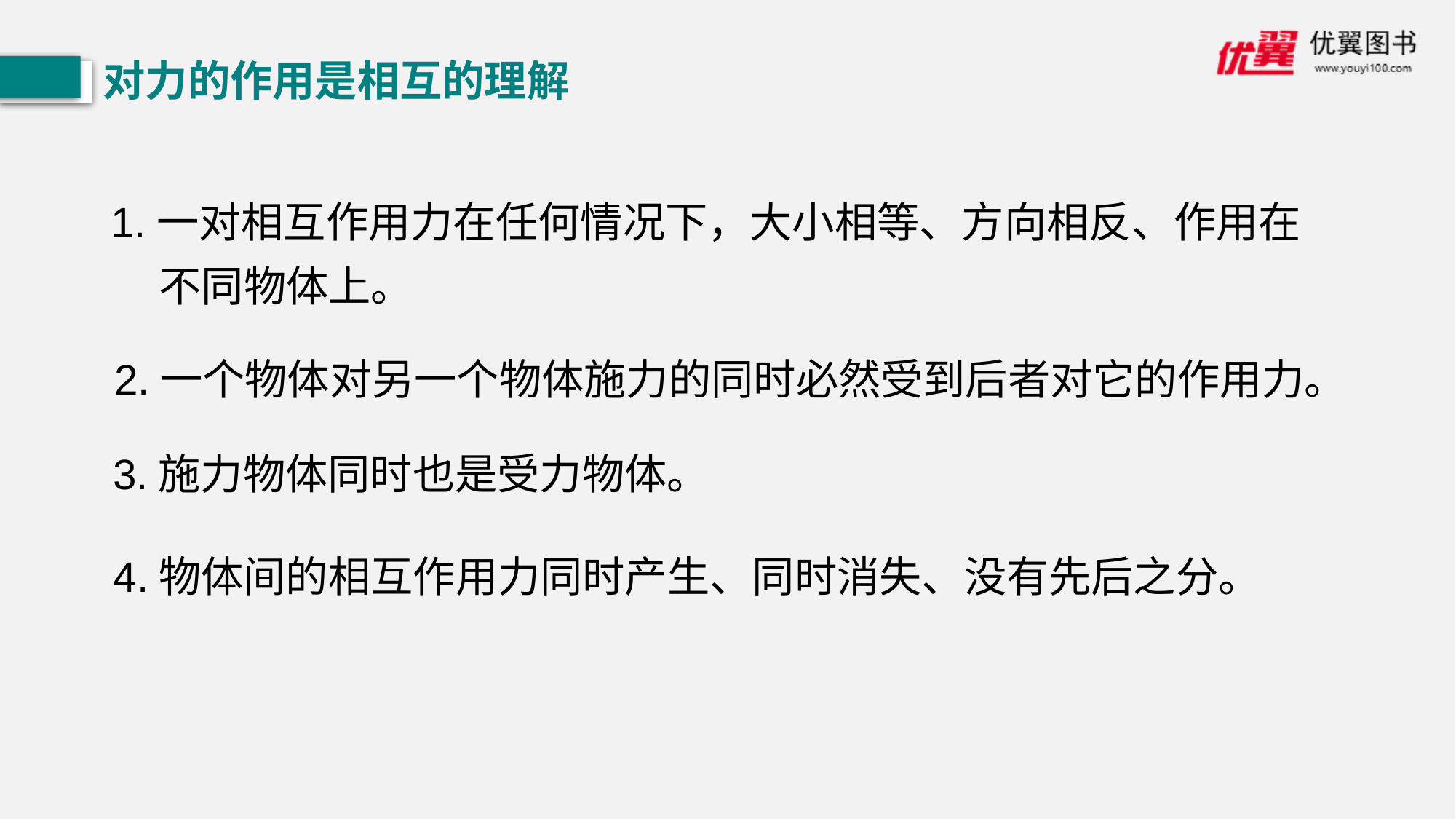

对力的作用是相互的理解

1.一对相互作用力在任何情况下，大小相等、方向相反、作用在
    不同物体上。
2.一个物体对另一个物体施力的同时必然受到后者对它的作用力。
3.施力物体同时也是受力物体。
4.物体间的相互作用力同时产生、同时消失、没有先后之分。